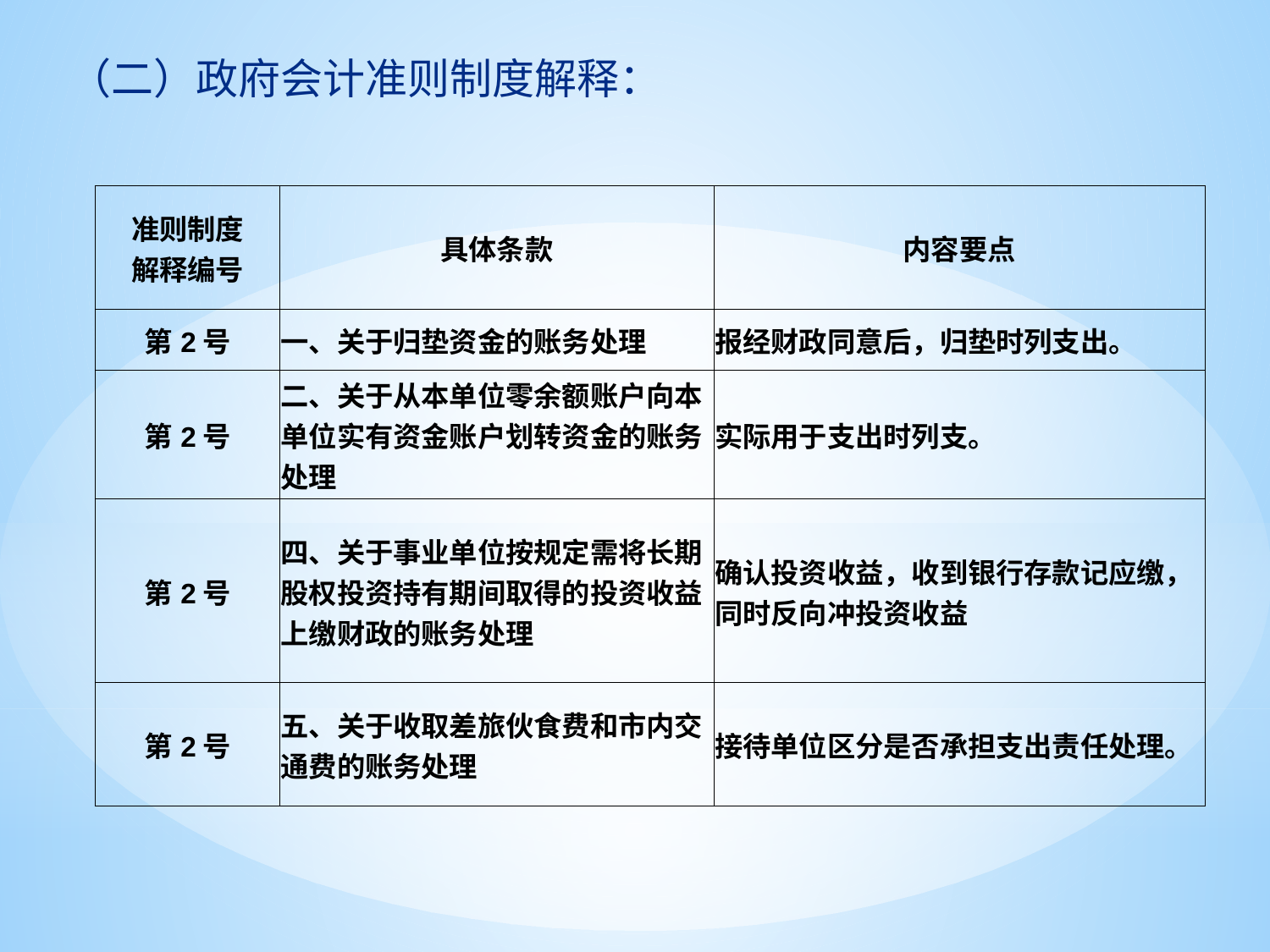

（二）政府会计准则制度解释：
| 准则制度 解释编号 | 具体条款 | 内容要点 |
| --- | --- | --- |
| 第2号 | 一、关于归垫资金的账务处理 | 报经财政同意后，归垫时列支出。 |
| 第2号 | 二、关于从本单位零余额账户向本单位实有资金账户划转资金的账务处理 | 实际用于支出时列支。 |
| 第2号 | 四、关于事业单位按规定需将长期股权投资持有期间取得的投资收益上缴财政的账务处理 | 确认投资收益，收到银行存款记应缴，同时反向冲投资收益 |
| 第2号 | 五、关于收取差旅伙食费和市内交通费的账务处理 | 接待单位区分是否承担支出责任处理。 |